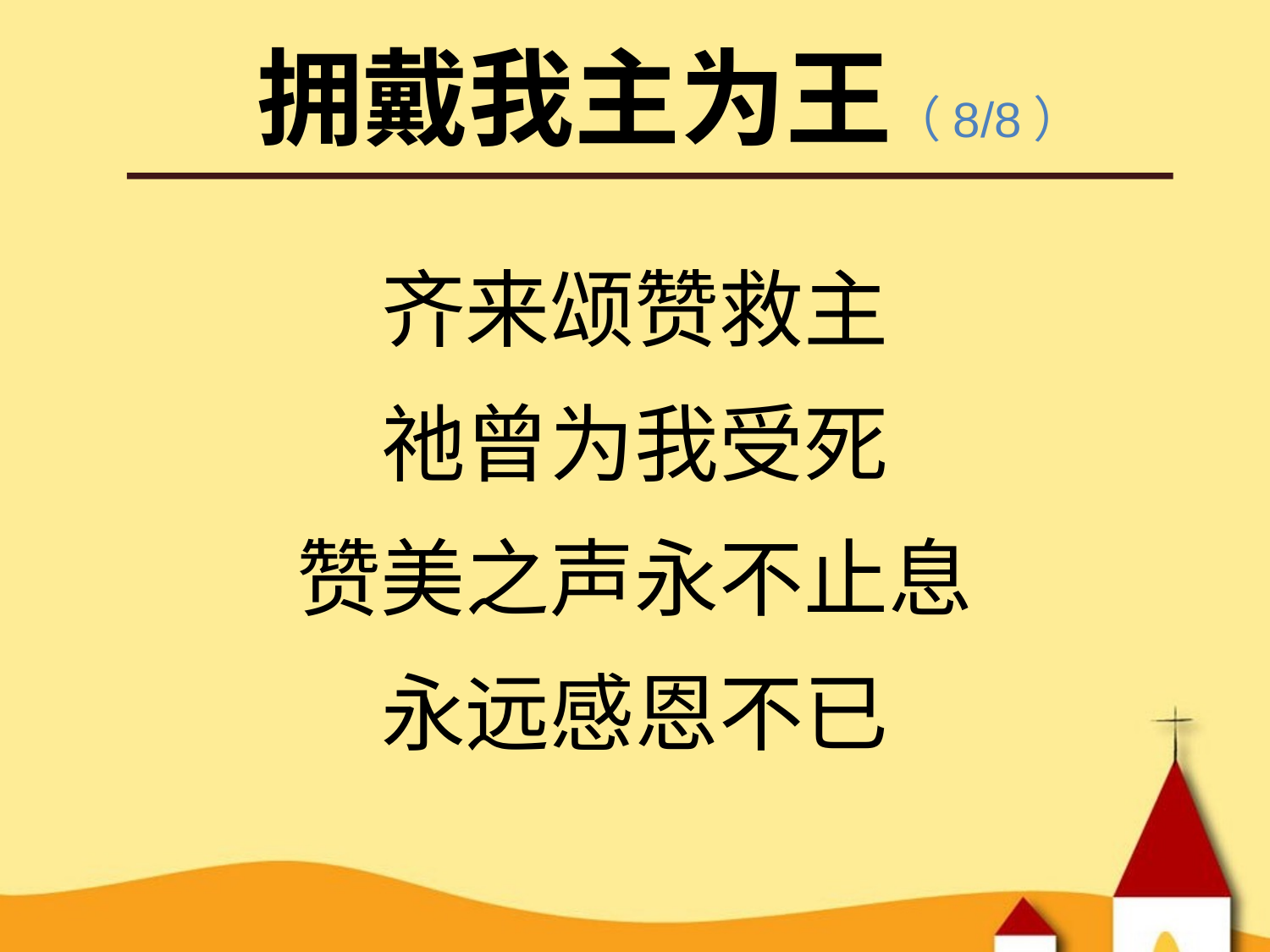

拥戴我主为王（8/8）

齐来颂赞救主
祂曾为我受死
赞美之声永不止息
永远感恩不已